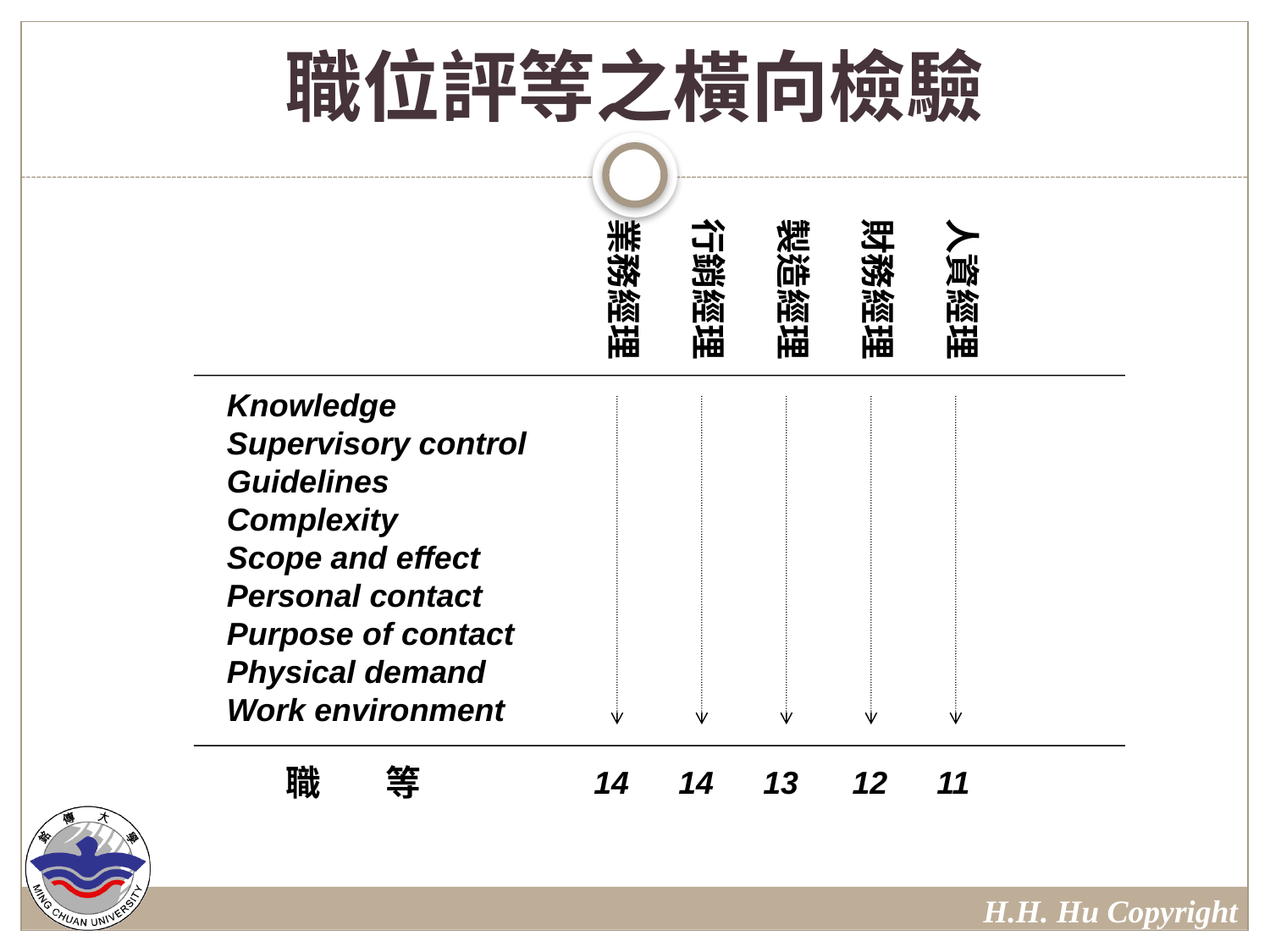

# 職位評等之橫向檢驗
人資經理

財務經理

製造經理

行銷經理

業務經理

Knowledge
Supervisory control
Guidelines
Complexity
Scope and effect
Personal contact
Purpose of contact
Physical demand
Work environment

職        等
14
14
13
12
11